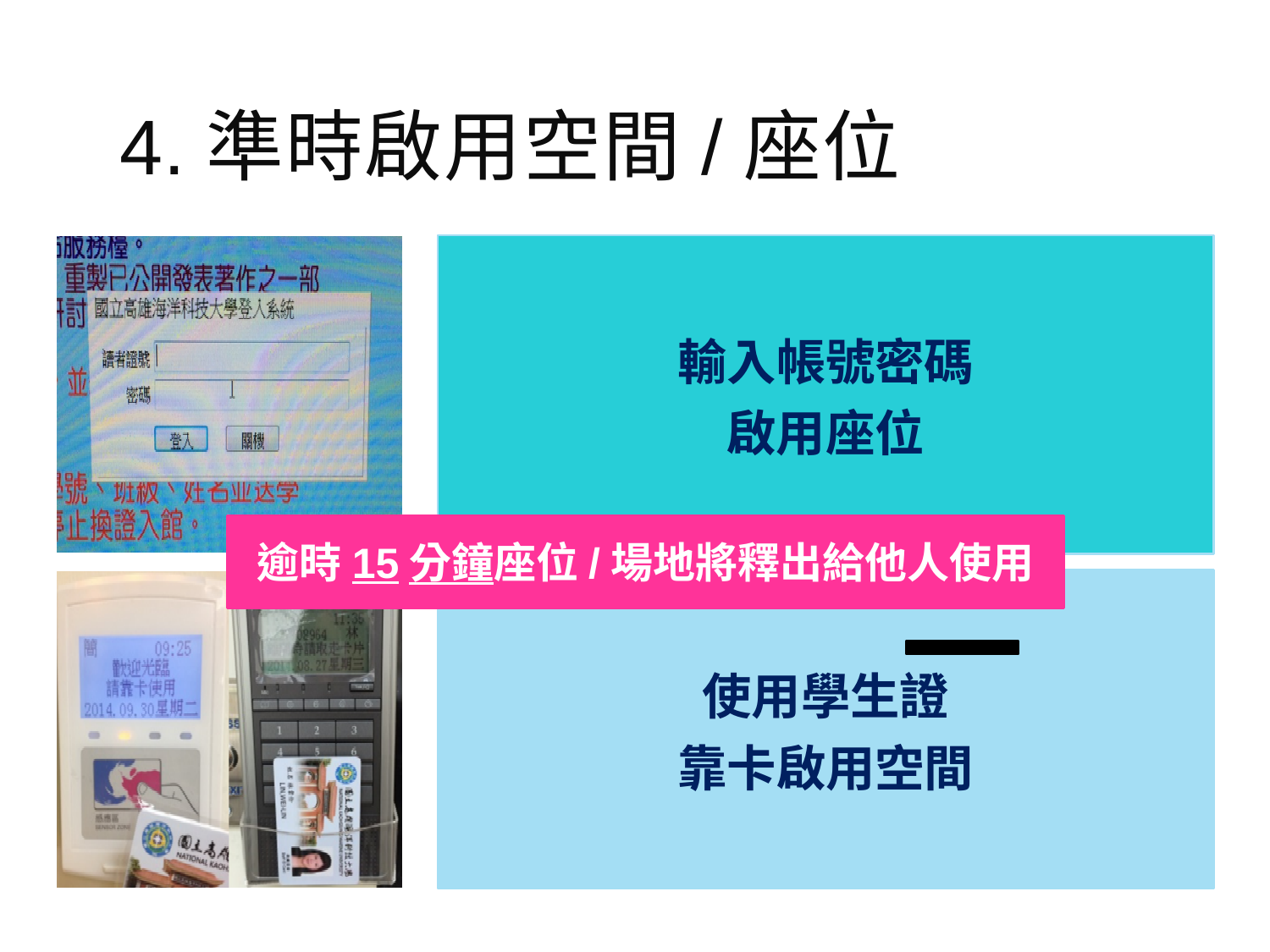

# 4.準時啟用空間/座位
輸入帳號密碼
啟用座位
使用學生證
靠卡啟用空間
逾時15分鐘座位/場地將釋出給他人使用

55